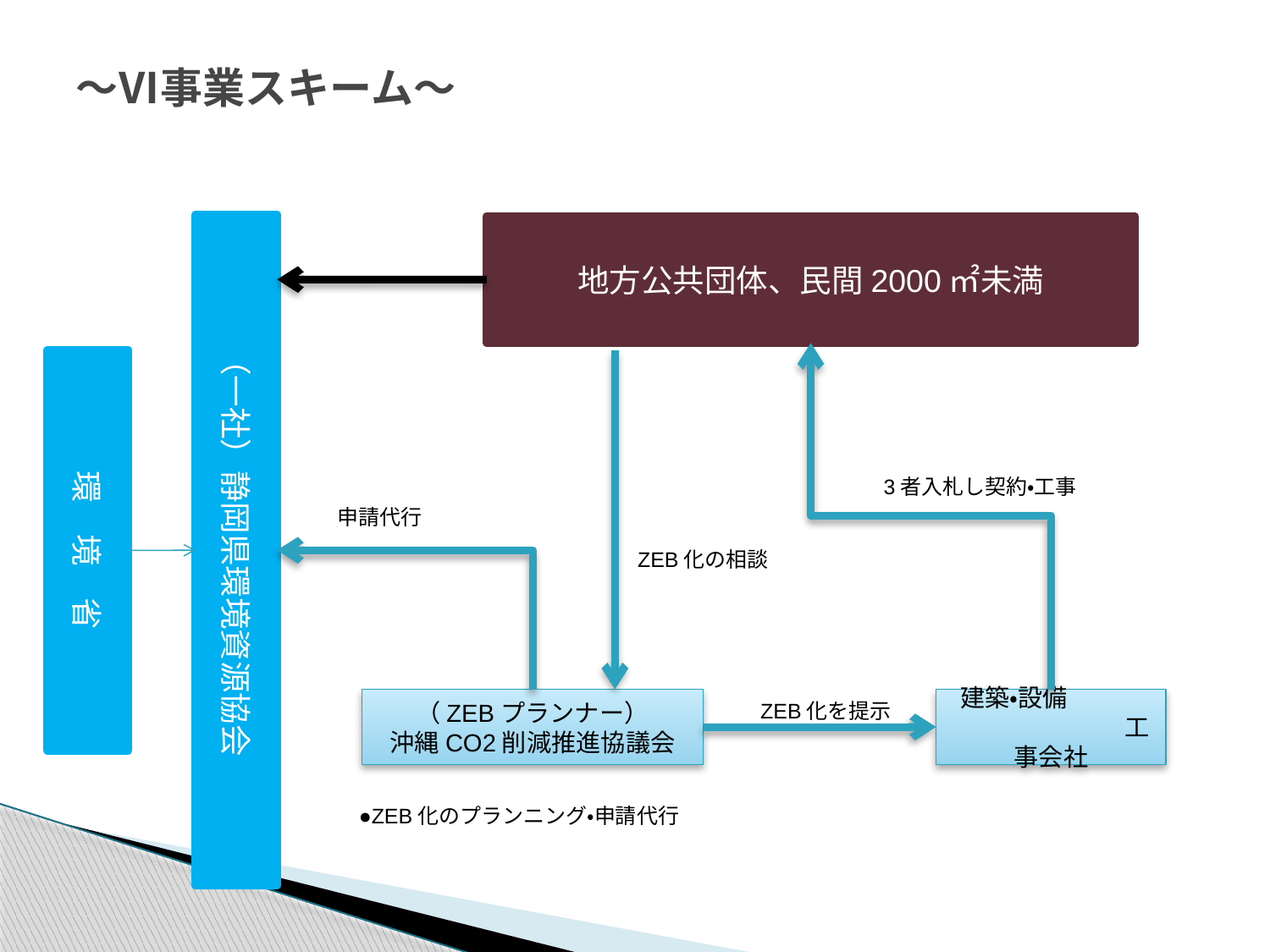

# ～Ⅵ事業スキーム～
（一社）静岡県環境資源協会
地方公共団体、民間2000㎡未満
環　境　省
3者入札し契約・工事
申請代行
ZEB化の相談
ZEB化を提示
（ZEBプランナー）
沖縄CO2削減推進協議会
建築・設備　　　　　　　　　　工事会社
●ZEB化のプランニング・申請代行